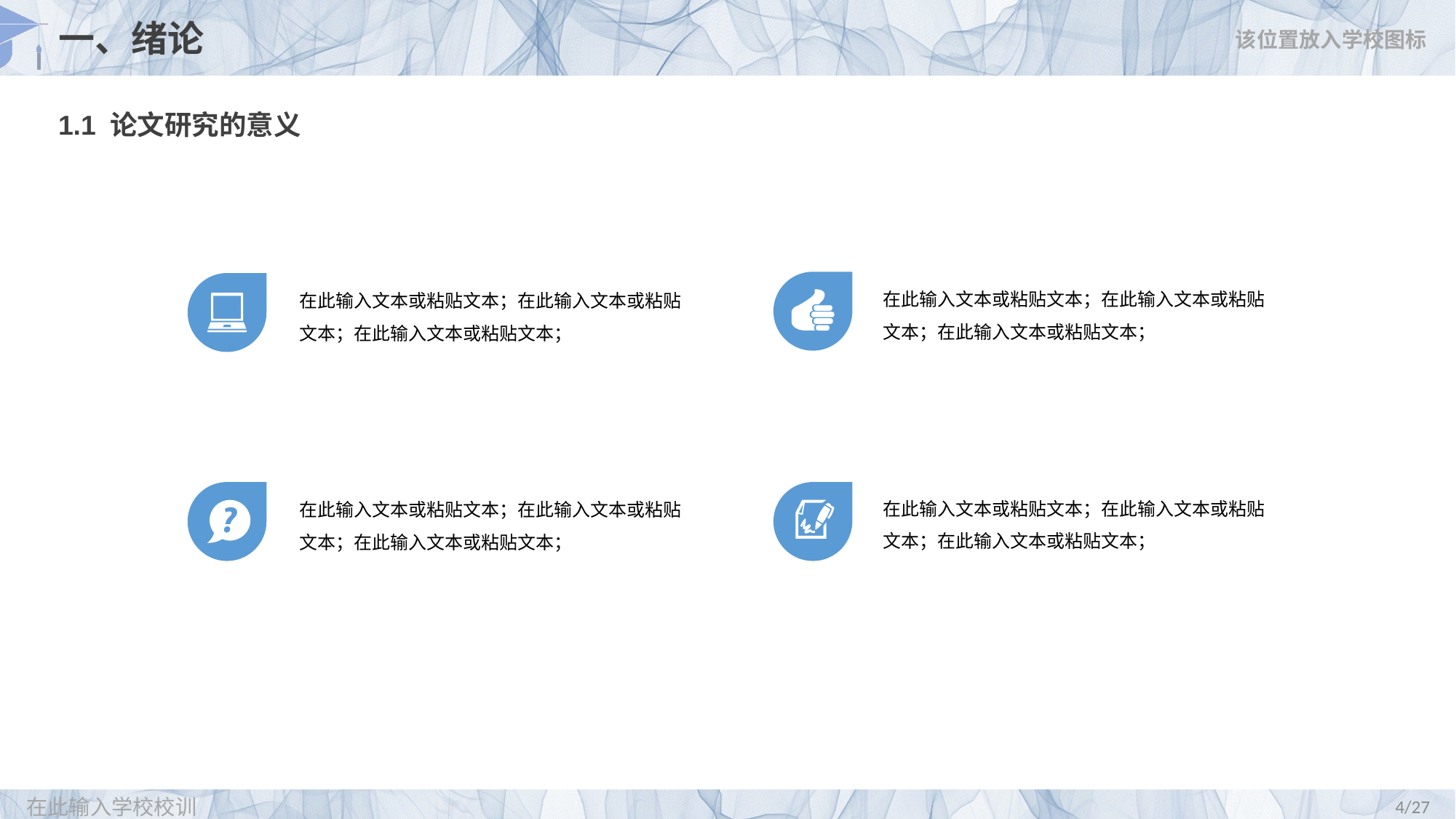

# 一、绪论
该位置放入学校图标
1.1 论文研究的意义

在此输入文本或粘贴文本；在此输入文本或粘贴文本；在此输入文本或粘贴文本；
在此输入文本或粘贴文本；在此输入文本或粘贴文本；在此输入文本或粘贴文本；

在此输入文本或粘贴文本；在此输入文本或粘贴文本；在此输入文本或粘贴文本；

在此输入文本或粘贴文本；在此输入文本或粘贴文本；在此输入文本或粘贴文本；

在此输入学校校训
4/27